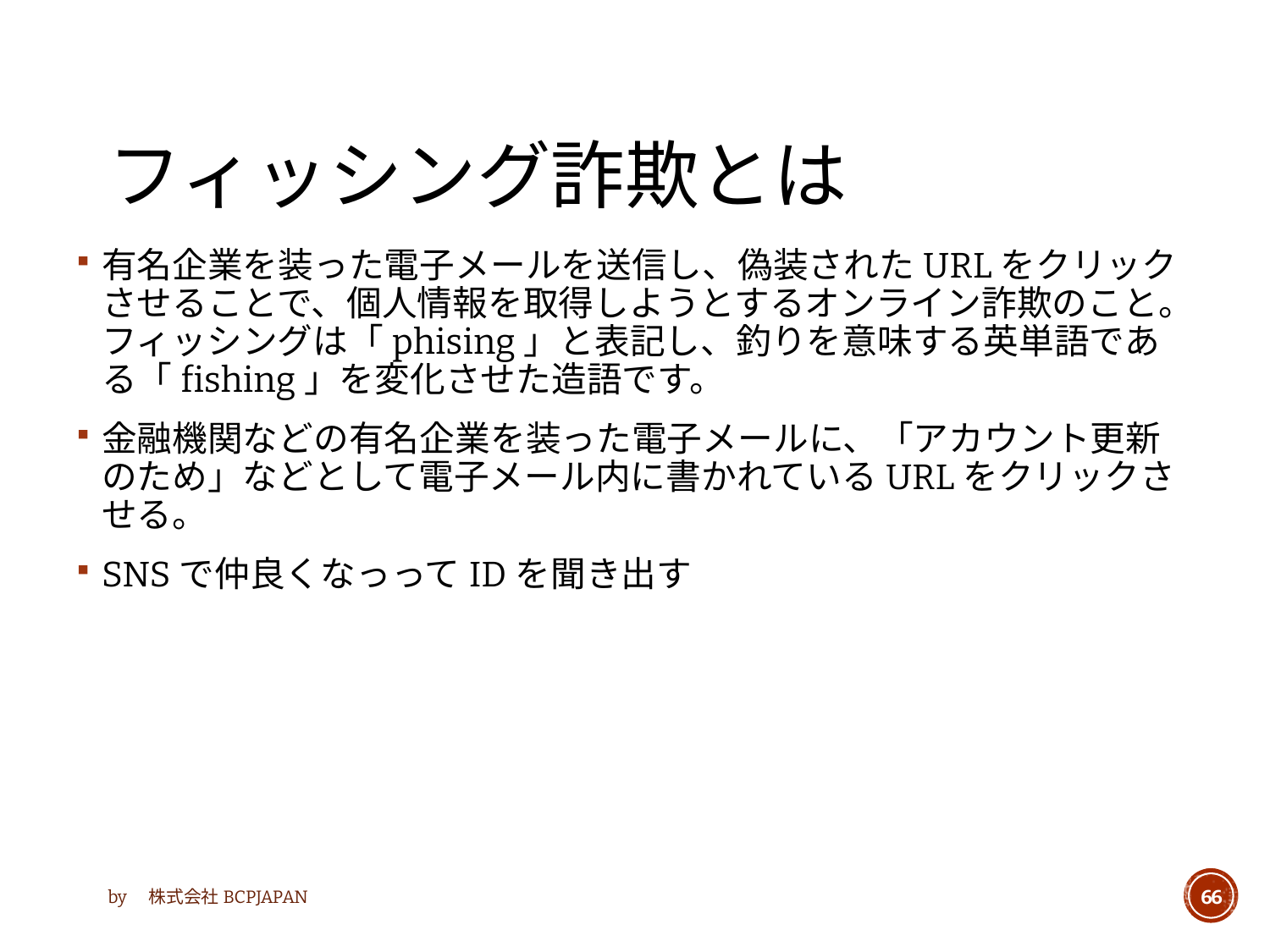

# フィッシング詐欺とは
有名企業を装った電子メールを送信し、偽装されたURLをクリックさせることで、個人情報を取得しようとするオンライン詐欺のこと。フィッシングは「phising」と表記し、釣りを意味する英単語である「fishing」を変化させた造語です。
金融機関などの有名企業を装った電子メールに、「アカウント更新のため」などとして電子メール内に書かれているURLをクリックさせる。
SNSで仲良くなっってIDを聞き出す
by　株式会社BCPJAPAN
66